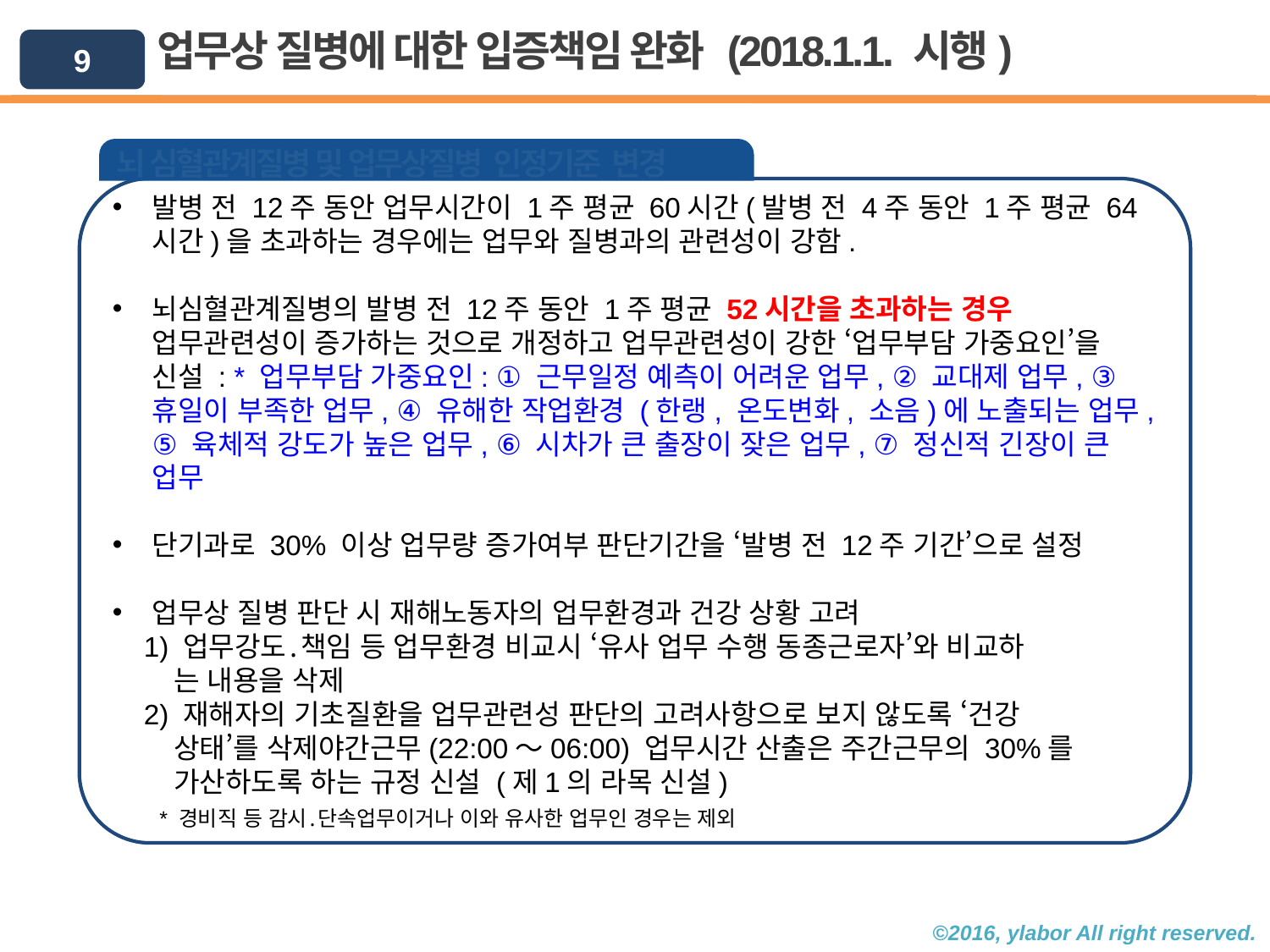

업무상 질병에 대한 입증책임 완화 (2018.1.1. 시행)
9
뇌 심혈관계질병 및 업무상질병  인정기준  변경
발병 전 12주 동안 업무시간이 1주 평균 60시간(발병 전 4주 동안 1주 평균 64시간)을 초과하는 경우에는 업무와 질병과의 관련성이 강함.

뇌심혈관계질병의 발병 전 12주 동안 1주 평균 52시간을 초과하는 경우 업무관련성이 증가하는 것으로 개정하고 업무관련성이 강한 ‘업무부담 가중요인’을 신설 : * 업무부담 가중요인: ① 근무일정 예측이 어려운 업무, ② 교대제 업무, ③ 휴일이 부족한 업무, ④ 유해한 작업환경 (한랭, 온도변화, 소음)에 노출되는 업무, ⑤ 육체적 강도가 높은 업무, ⑥ 시차가 큰 출장이 잦은 업무, ⑦ 정신적 긴장이 큰 업무

단기과로 30% 이상 업무량 증가여부 판단기간을 ‘발병 전 12주 기간’으로 설정

업무상 질병 판단 시 재해노동자의 업무환경과 건강 상황 고려
    1) 업무강도․책임 등 업무환경 비교시 ‘유사 업무 수행 동종근로자’와 비교하
       는 내용을 삭제
    2) 재해자의 기초질환을 업무관련성 판단의 고려사항으로 보지 않도록 ‘건강
       상태’를 삭제야간근무(22:00～06:00) 업무시간 산출은 주간근무의 30%를
       가산하도록 하는 규정 신설 (제1의 라목 신설)
      * 경비직 등 감시․단속업무이거나 이와 유사한 업무인 경우는 제외